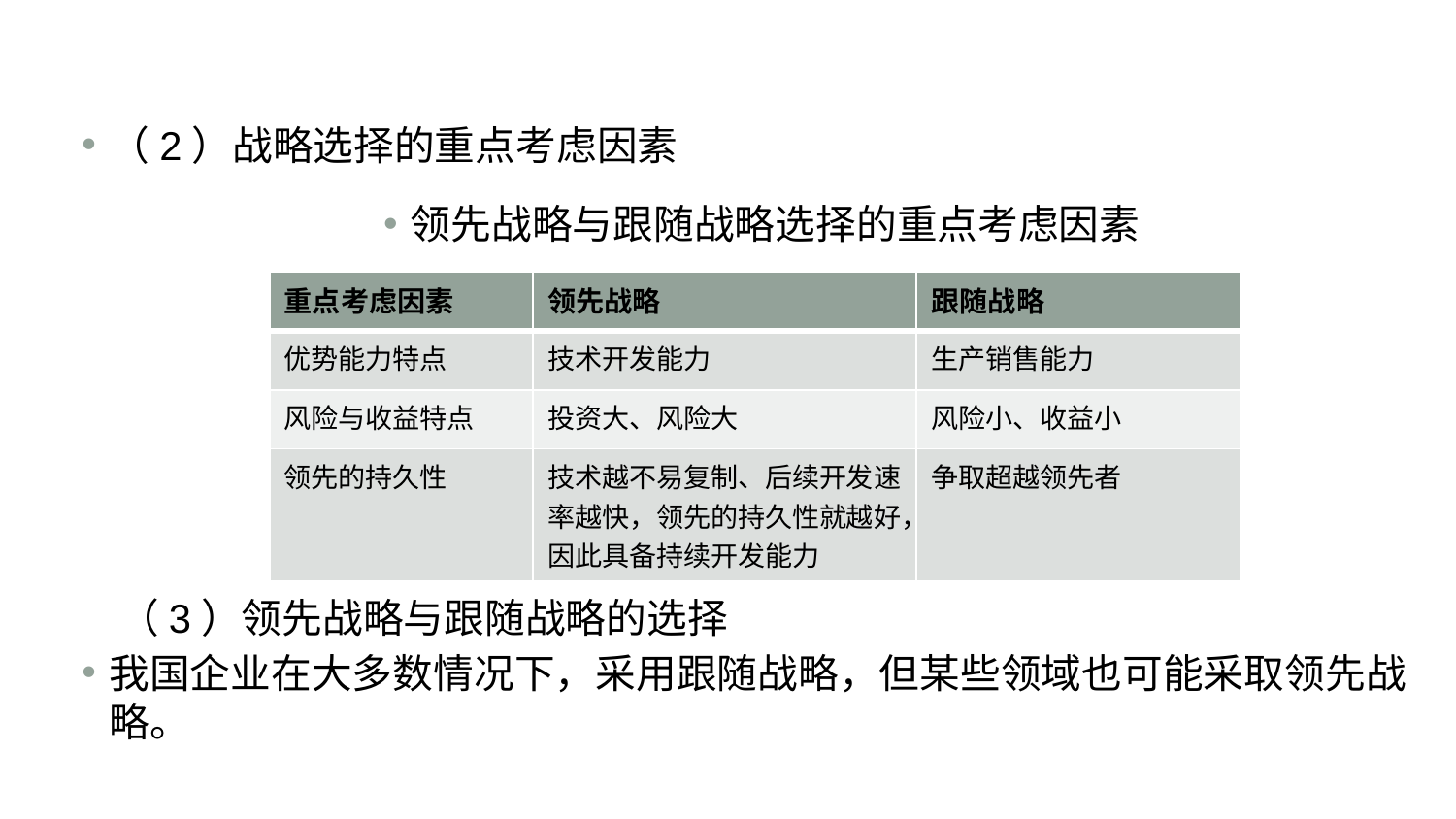

#
（2）战略选择的重点考虑因素
领先战略与跟随战略选择的重点考虑因素

   （3）领先战略与跟随战略的选择
我国企业在大多数情况下，采用跟随战略，但某些领域也可能采取领先战略。

| 重点考虑因素 | 领先战略 | 跟随战略 |
| --- | --- | --- |
| 优势能力特点 | 技术开发能力 | 生产销售能力 |
| 风险与收益特点 | 投资大、风险大 | 风险小、收益小 |
| 领先的持久性 | 技术越不易复制、后续开发速率越快，领先的持久性就越好，因此具备持续开发能力 | 争取超越领先者 |